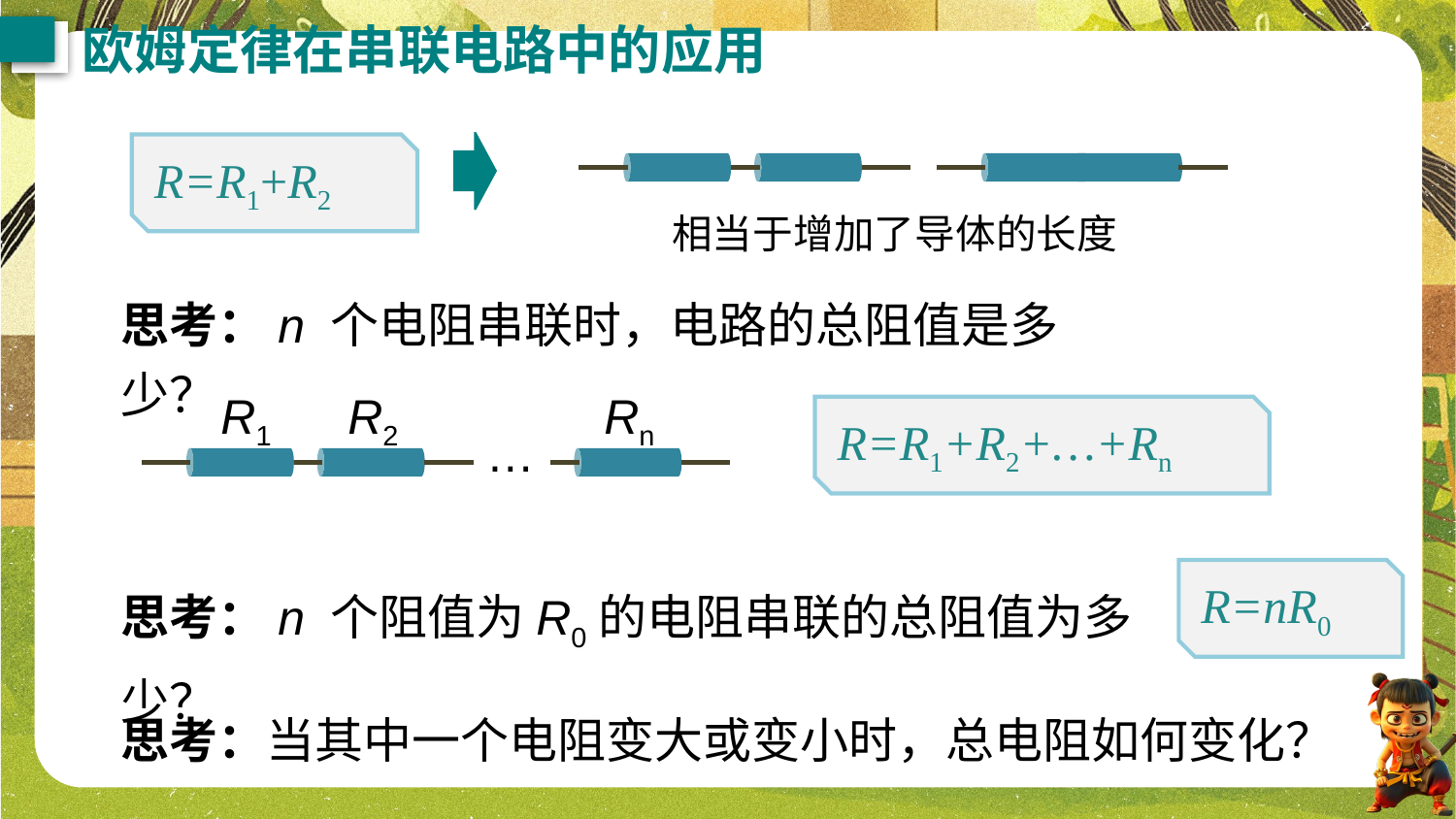

欧姆定律在串联电路中的应用

R=R1+R2

相当于增加了导体的长度
思考：n 个电阻串联时，电路的总阻值是多少？
R1
R2
Rn
R=R1+R2+…+Rn
…

思考：n 个阻值为R0的电阻串联的总阻值为多少？
R=nR0
思考：当其中一个电阻变大或变小时，总电阻如何变化？